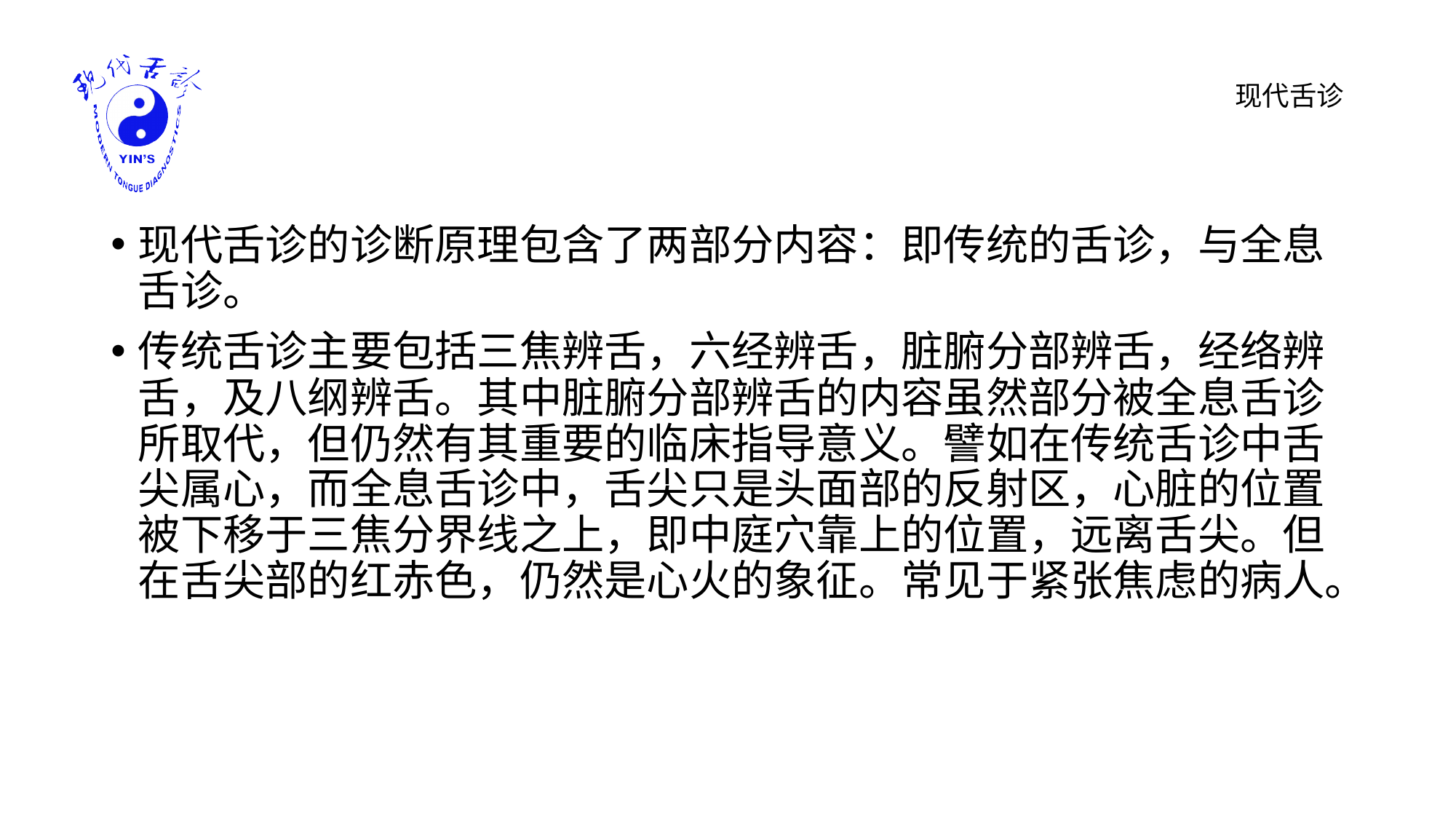

现代舌诊的诊断原理包含了两部分内容：即传统的舌诊，与全息舌诊。
传统舌诊主要包括三焦辨舌，六经辨舌，脏腑分部辨舌，经络辨舌，及八纲辨舌。其中脏腑分部辨舌的内容虽然部分被全息舌诊所取代，但仍然有其重要的临床指导意义。譬如在传统舌诊中舌尖属心，而全息舌诊中，舌尖只是头面部的反射区，心脏的位置被下移于三焦分界线之上，即中庭穴靠上的位置，远离舌尖。但在舌尖部的红赤色，仍然是心火的象征。常见于紧张焦虑的病人。